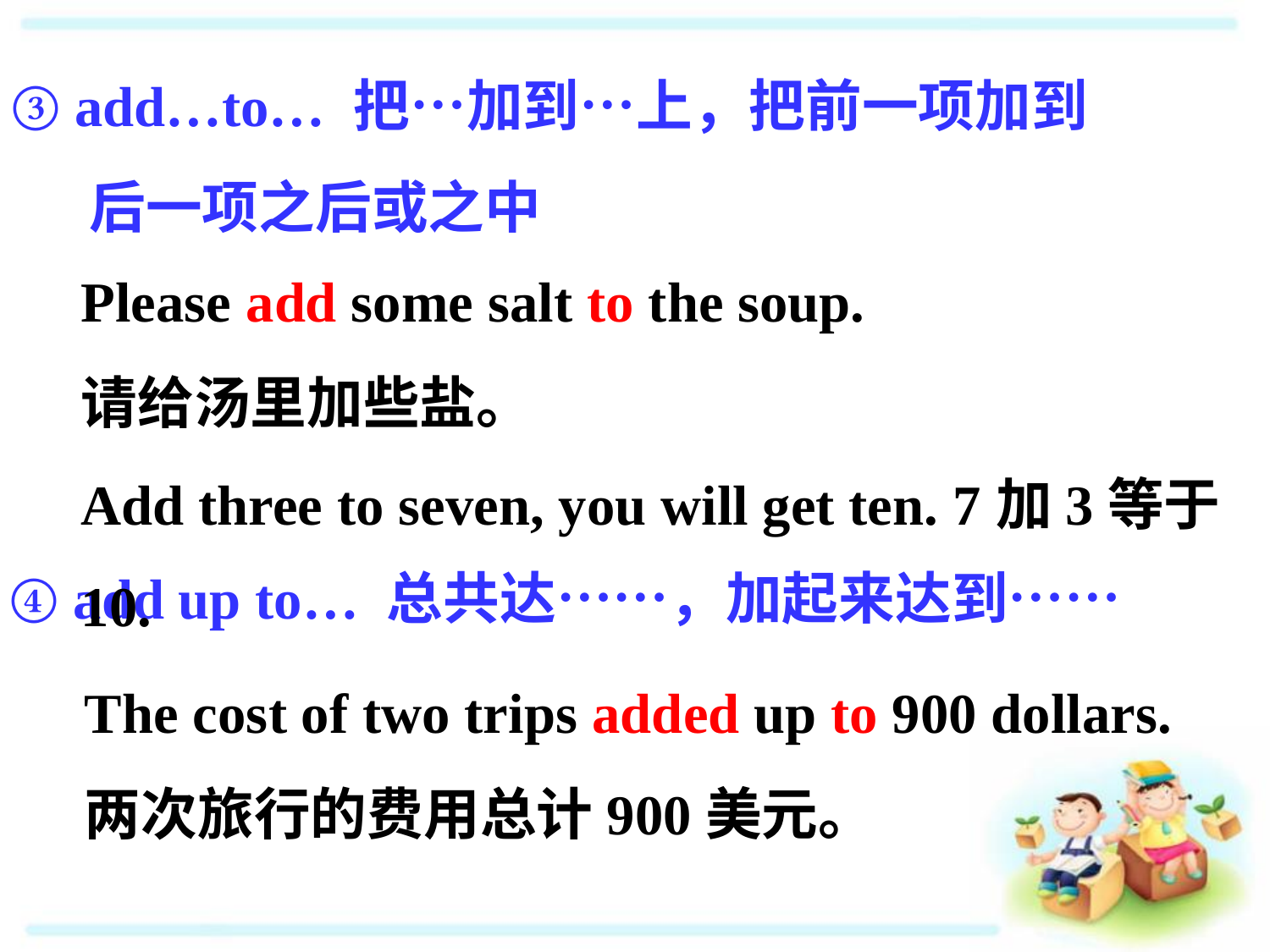

③ add…to… 把…加到…上，把前一项加到
     后一项之后或之中
Please add some salt to the soup.
请给汤里加些盐。
Add three to seven, you will get ten. 7加3等于10.
④ add up to… 总共达……，加起来达到……
The cost of two trips added up to 900 dollars.
两次旅行的费用总计900美元。